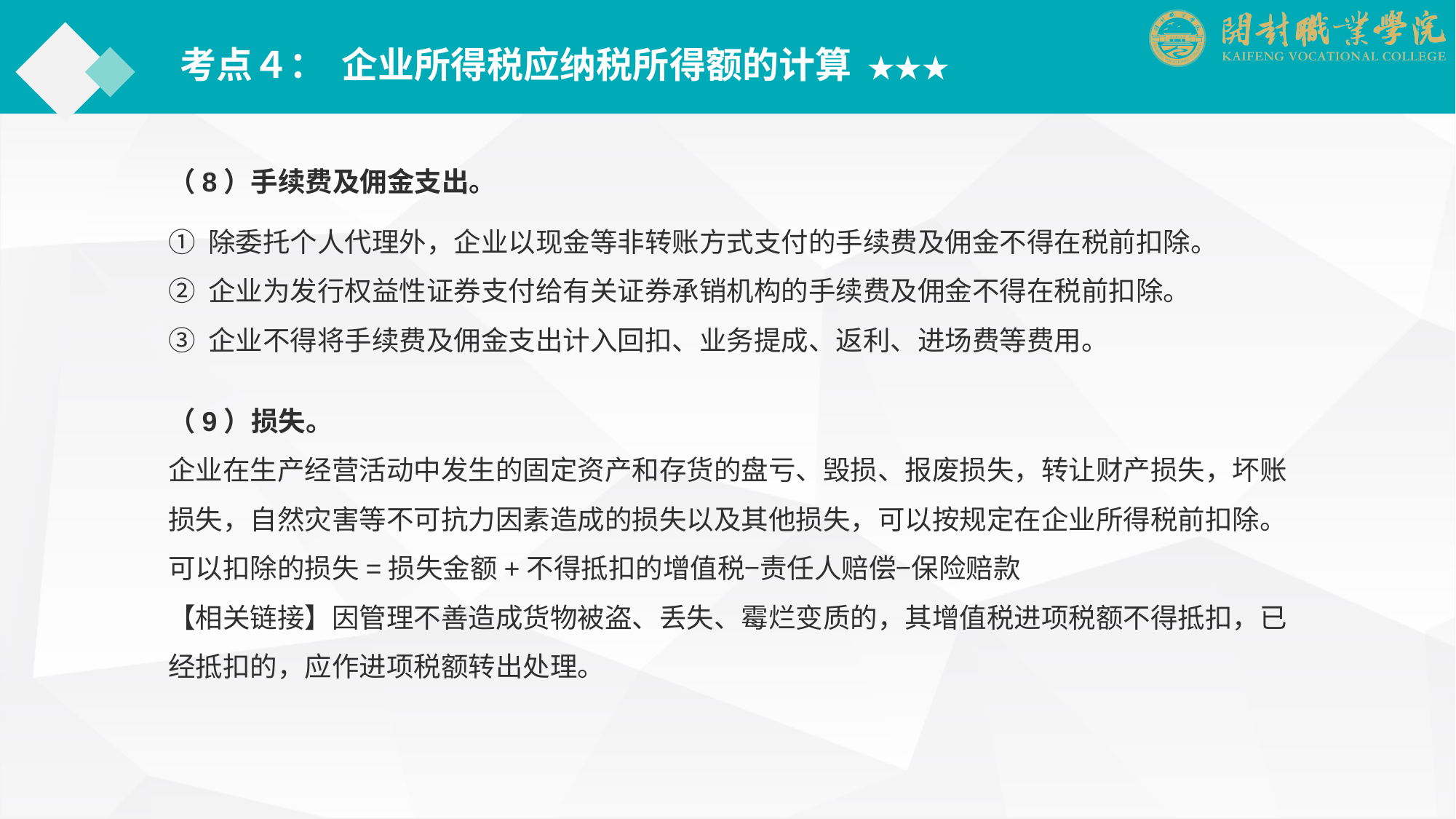

考点４：  企业所得税应纳税所得额的计算  ★★★
（8）手续费及佣金支出。
① 除委托个人代理外，企业以现金等非转账方式支付的手续费及佣金不得在税前扣除。
② 企业为发行权益性证券支付给有关证券承销机构的手续费及佣金不得在税前扣除。
③ 企业不得将手续费及佣金支出计入回扣、业务提成、返利、进场费等费用。
（9）损失。
企业在生产经营活动中发生的固定资产和存货的盘亏、毁损、报废损失，转让财产损失，坏账损失，自然灾害等不可抗力因素造成的损失以及其他损失，可以按规定在企业所得税前扣除。
可以扣除的损失=损失金额+不得抵扣的增值税−责任人赔偿−保险赔款
【相关链接】因管理不善造成货物被盗、丢失、霉烂变质的，其增值税进项税额不得抵扣，已经抵扣的，应作进项税额转出处理。